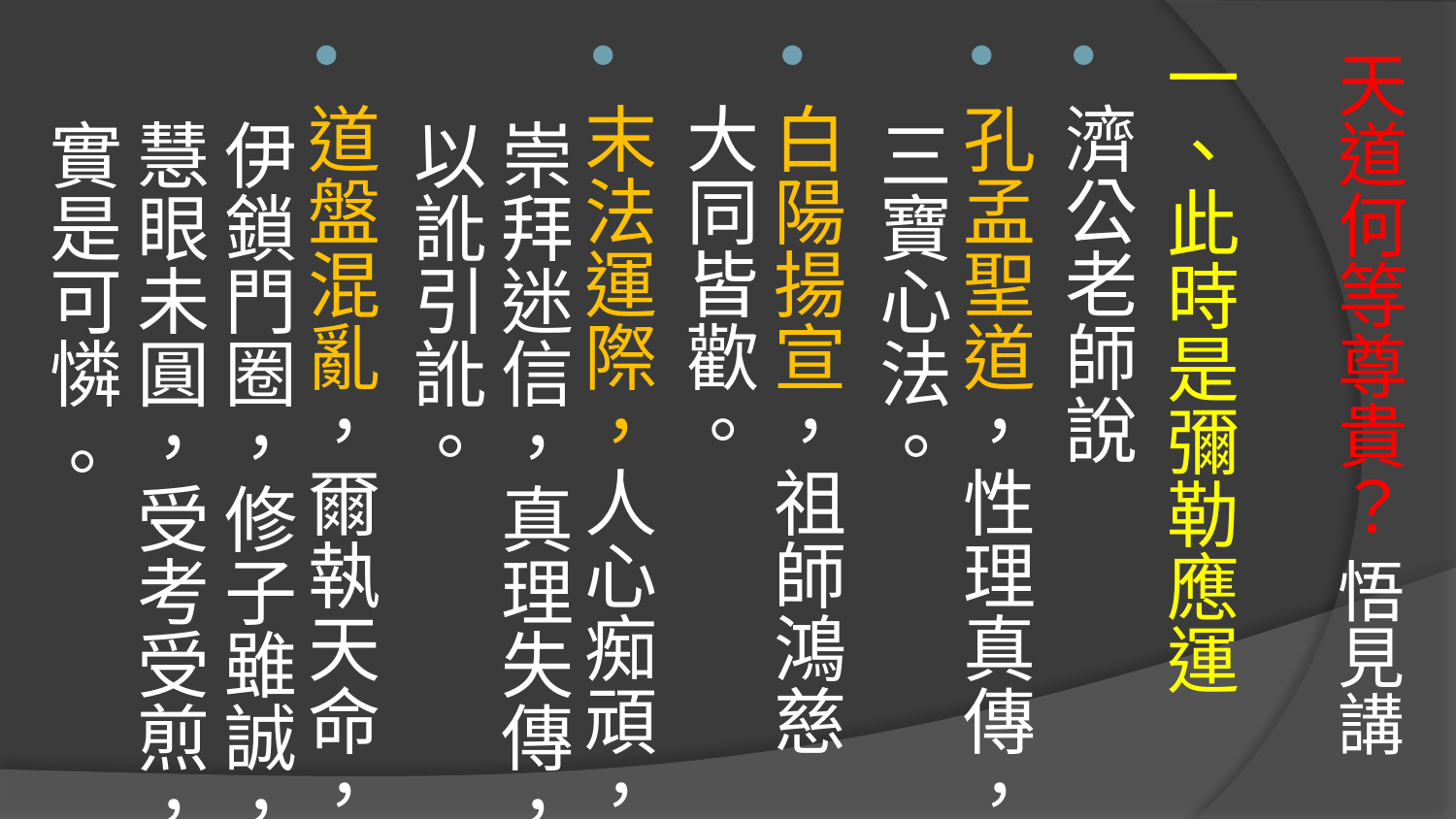

# 天道何等尊貴？ 悟見講
一、此時是彌勒應運
濟公老師說
孔孟聖道，性理真傳， 三寶心法。
白陽揚宣，祖師鴻慈 大同皆歡。
末法運際，人心痴頑， 崇拜迷信，真理失傳， 以訛引訛。
道盤混亂，爾執天命， 伊鎖門圈，修子雖誠， 慧眼未圓，受考受煎， 實是可憐 。